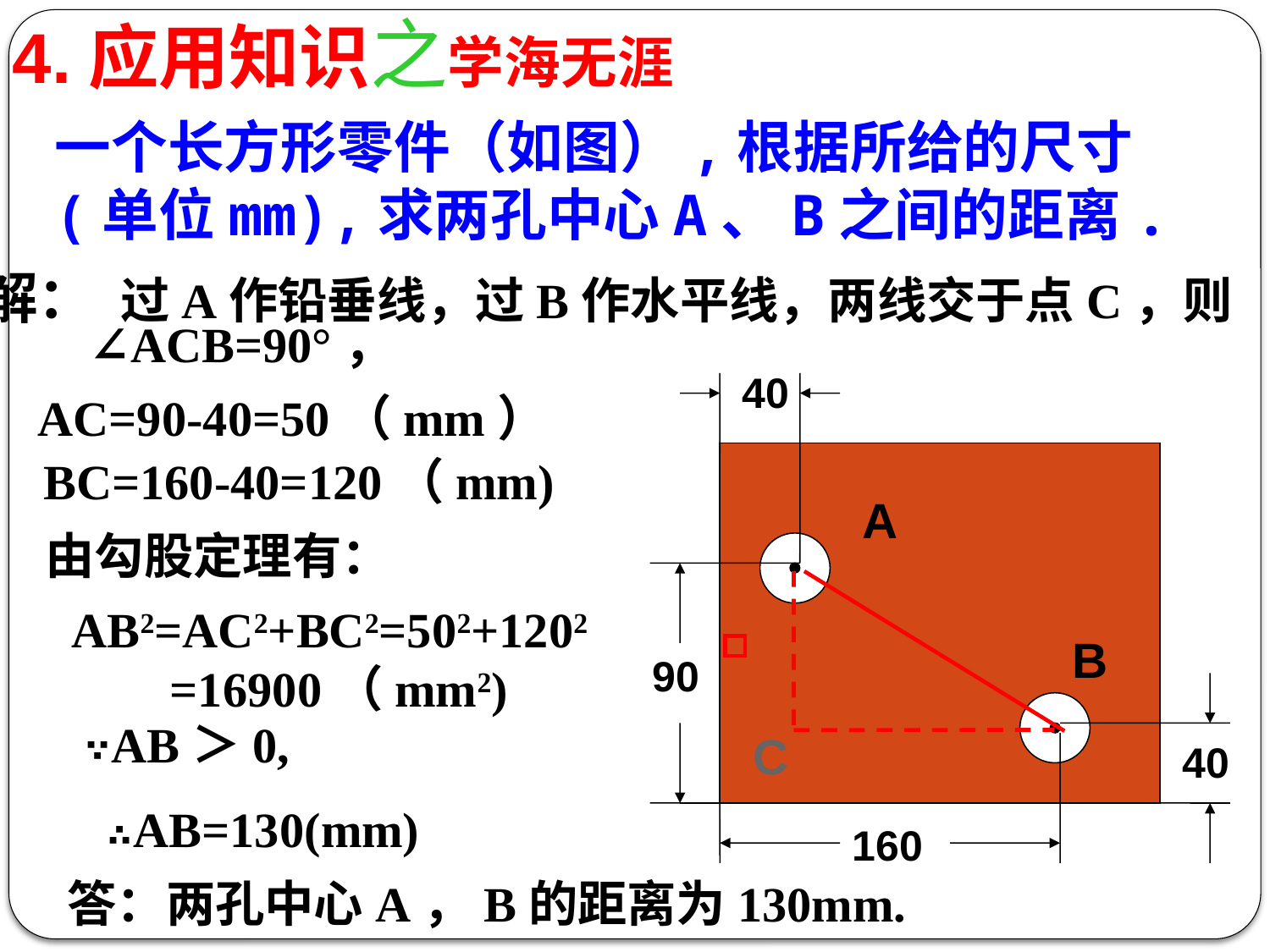

4.应用知识之学海无涯
一个长方形零件（如图）,根据所给的尺寸(单位mm),求两孔中心A、B之间的距离.
解：  过A作铅垂线，过B作水平线，两线交于点C，则
∠ACB=90°，
40

A

B
90

40

160

AC=90-40=50（mm）
BC=160-40=120（mm)
由勾股定理有：

AB2=AC2+BC2=502+1202
        =16900（mm2)

∵AB＞0,
C

∴AB=130(mm)
答：两孔中心A，B的距离为130mm.